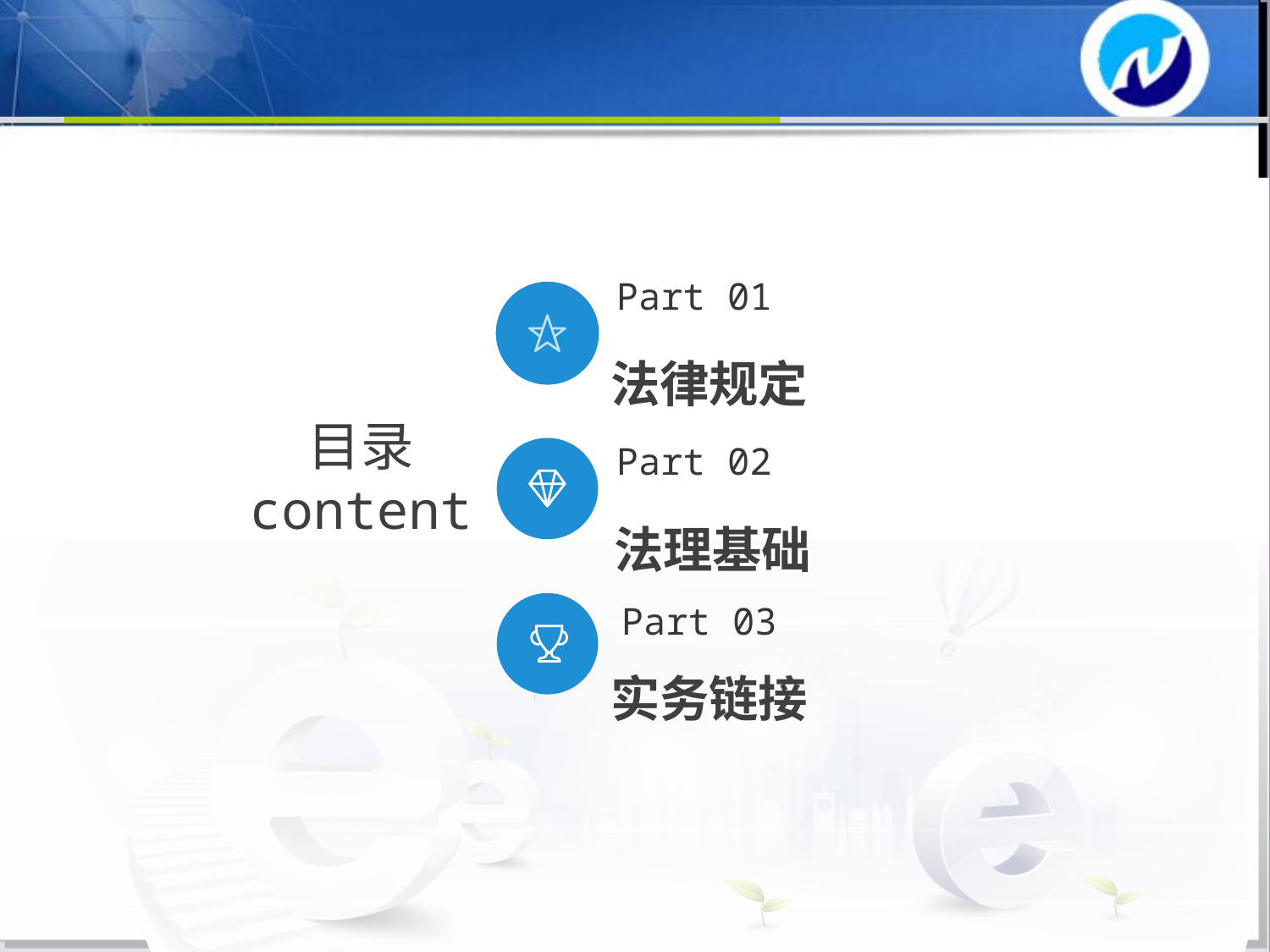

法律规定
Part 01

目录
content
Part 02

法理基础

实务链接

Part 03